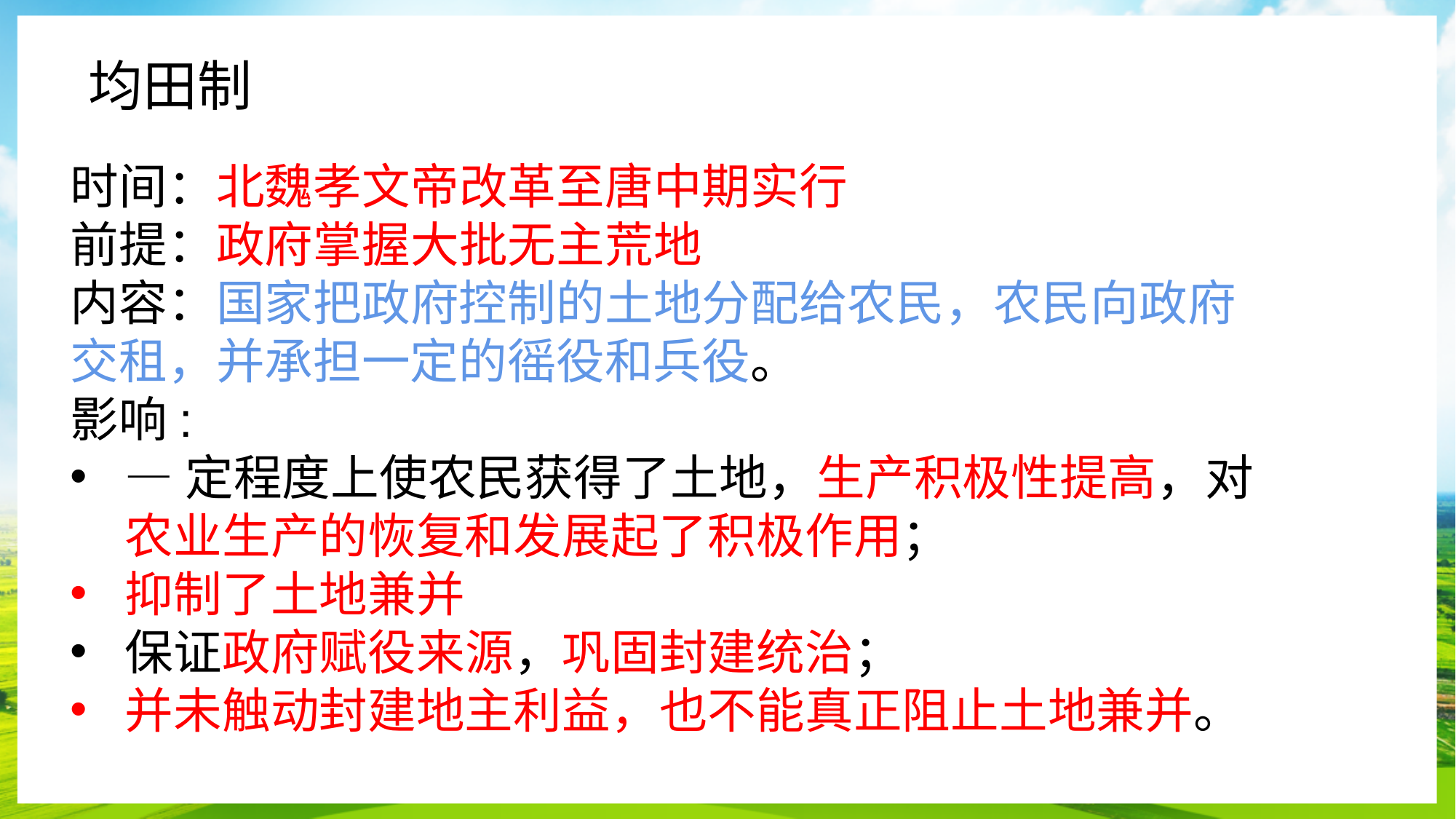

均田制
时间：北魏孝文帝改革至唐中期实行
前提：政府掌握大批无主荒地
内容：国家把政府控制的土地分配给农民，农民向政府交租，并承担一定的徭役和兵役。
影响:
—定程度上使农民获得了土地，生产积极性提高，对农业生产的恢复和发展起了积极作用；
抑制了土地兼并
保证政府赋役来源，巩固封建统治；
并未触动封建地主利益，也不能真正阻止土地兼并。